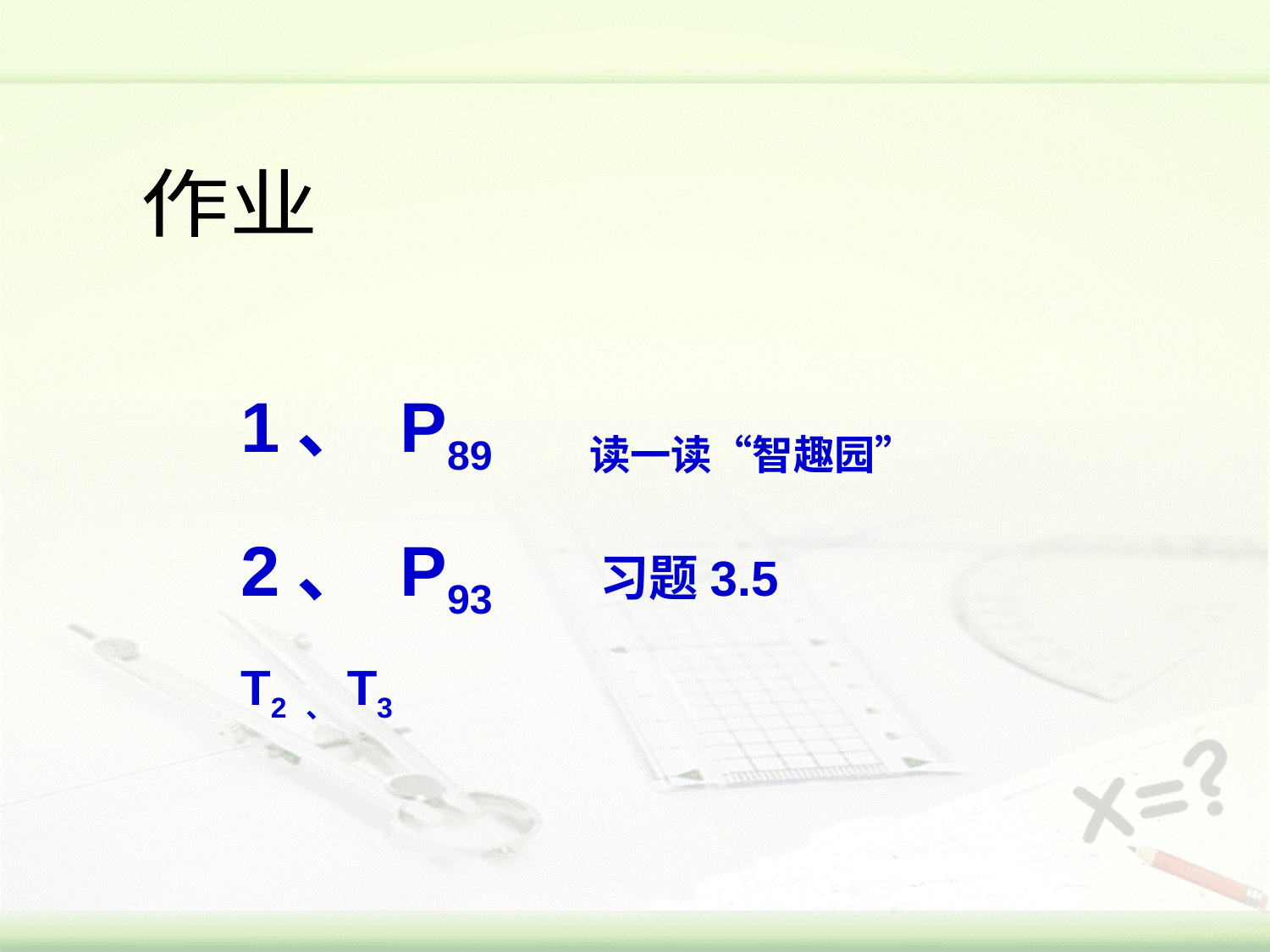

作业
1、 P89       读一读“智趣园”
2、 P93     习题3.5   T2 、T3